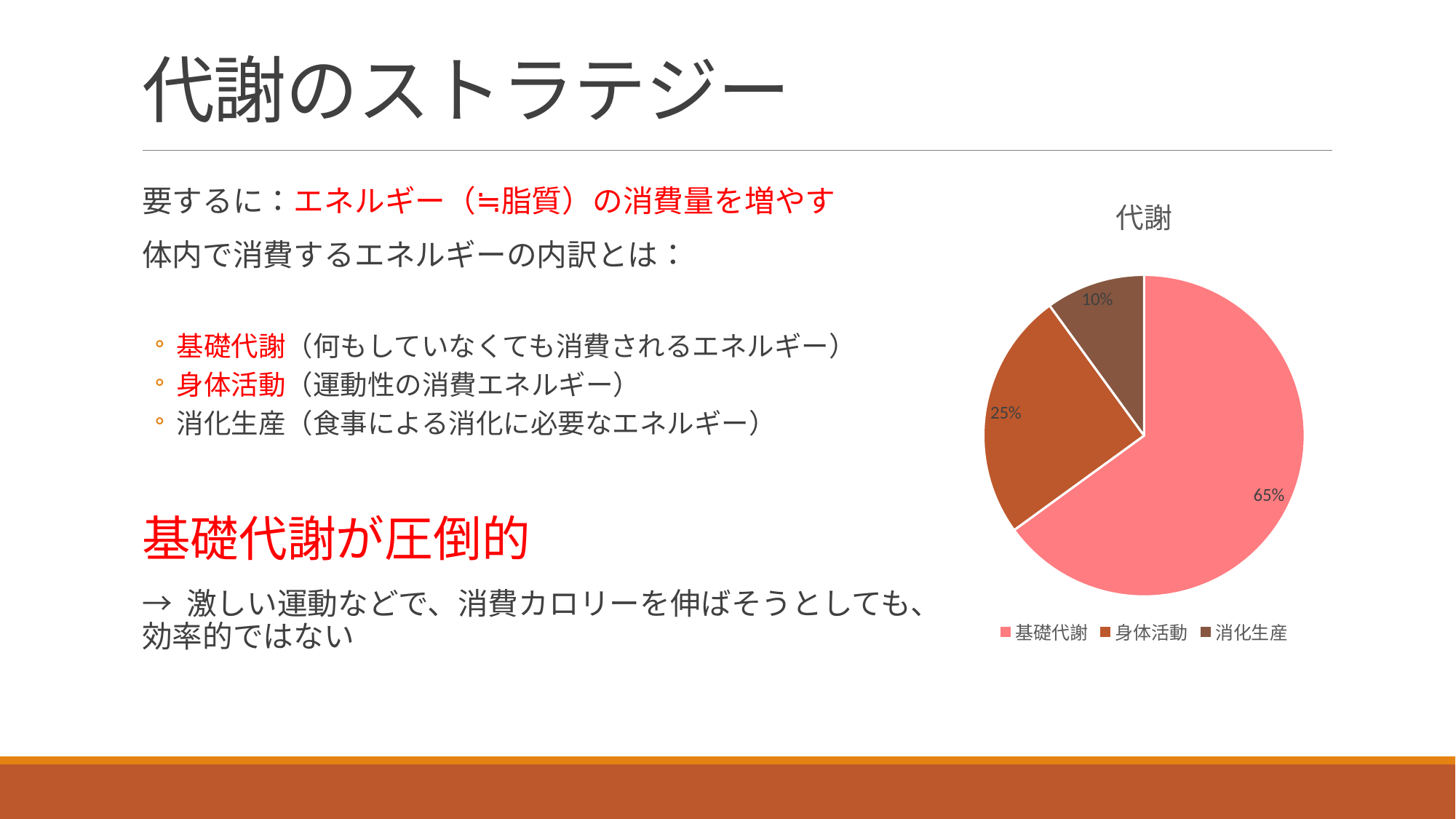

# 代謝のストラテジー

### Chart: 代謝

| Category | 代謝割合 |
|---|---|
| 基礎代謝 | 65.0 |
| 身体活動 | 25.0 |
| 消化生産 | 10.0 |
要するに：エネルギー（≒脂質）の消費量を増やす
体内で消費するエネルギーの内訳とは：

基礎代謝（何もしていなくても消費されるエネルギー）
身体活動（運動性の消費エネルギー）
消化生産（食事による消化に必要なエネルギー）

基礎代謝が圧倒的
→ 激しい運動などで、消費カロリーを伸ばそうとしても、効率的ではない